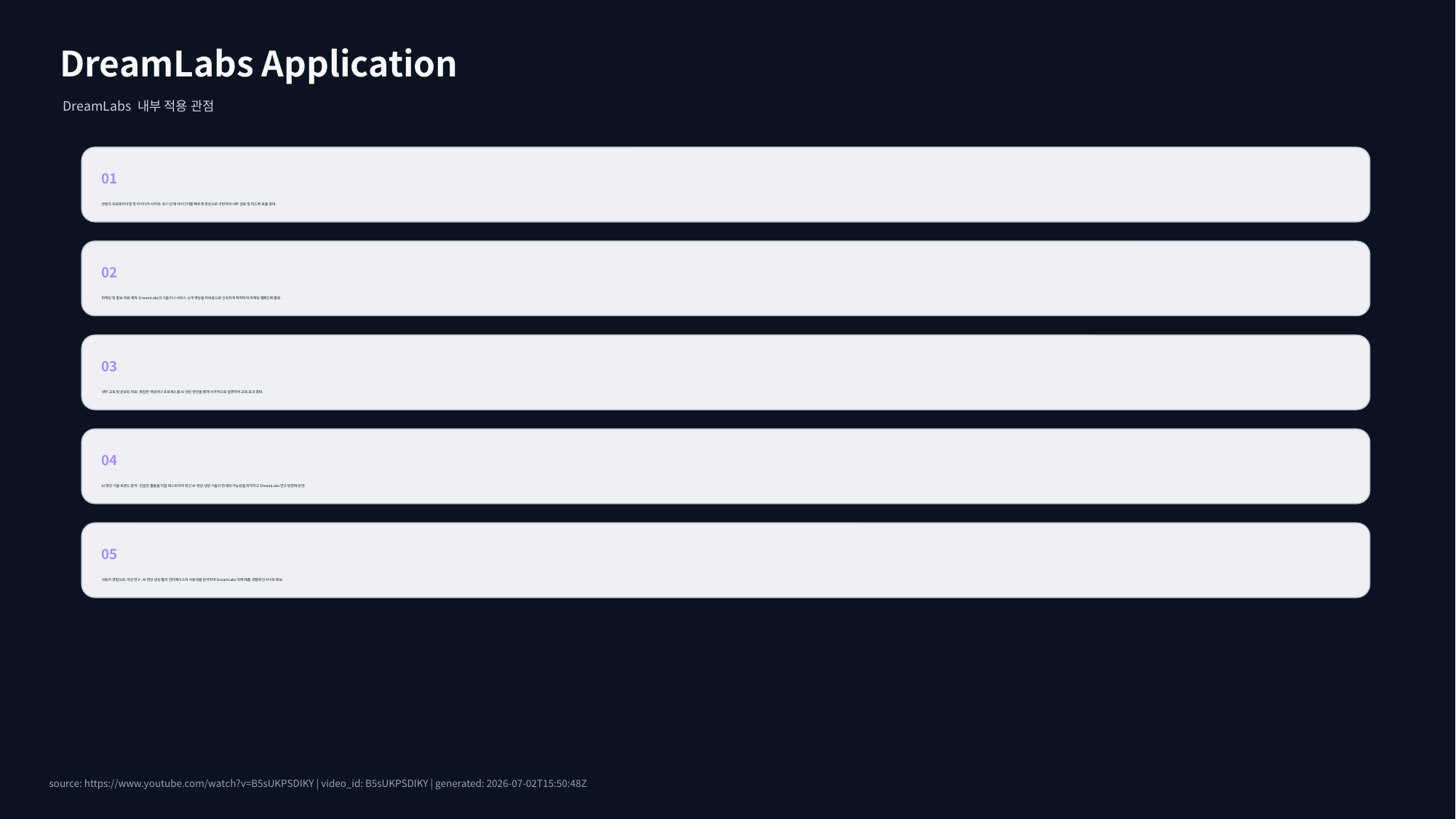

DreamLabs Application
DreamLabs 내부 적용 관점

01
콘텐츠 프로토타이핑 및 아이디어 시각화: 초기 단계 아이디어를 빠르게 영상으로 구현하여 내부 검토 및 피드백 효율 증대.

02
마케팅 및 홍보 자료 제작: DreamLabs의 기술이나 서비스 소개 영상을 저비용으로 신속하게 제작하여 마케팅 캠페인에 활용.

03
내부 교육 및 온보딩 자료: 복잡한 개념이나 프로세스를 AI 생성 영상을 통해 시각적으로 설명하여 교육 효과 증대.

04
AI 영상 기술 트렌드 분석: 언급된 툴들을 직접 테스트하여 최신 AI 영상 생성 기술의 한계와 가능성을 파악하고 DreamLabs 연구 방향에 반영.

05
사용자 경험(UX) 개선 연구: AI 영상 생성 툴의 인터페이스와 사용성을 분석하여 DreamLabs 자체 제품 개발에 인사이트 확보.
source: https://www.youtube.com/watch?v=B5sUKPSDIKY | video_id: B5sUKPSDIKY | generated: 2026-07-02T15:50:48Z